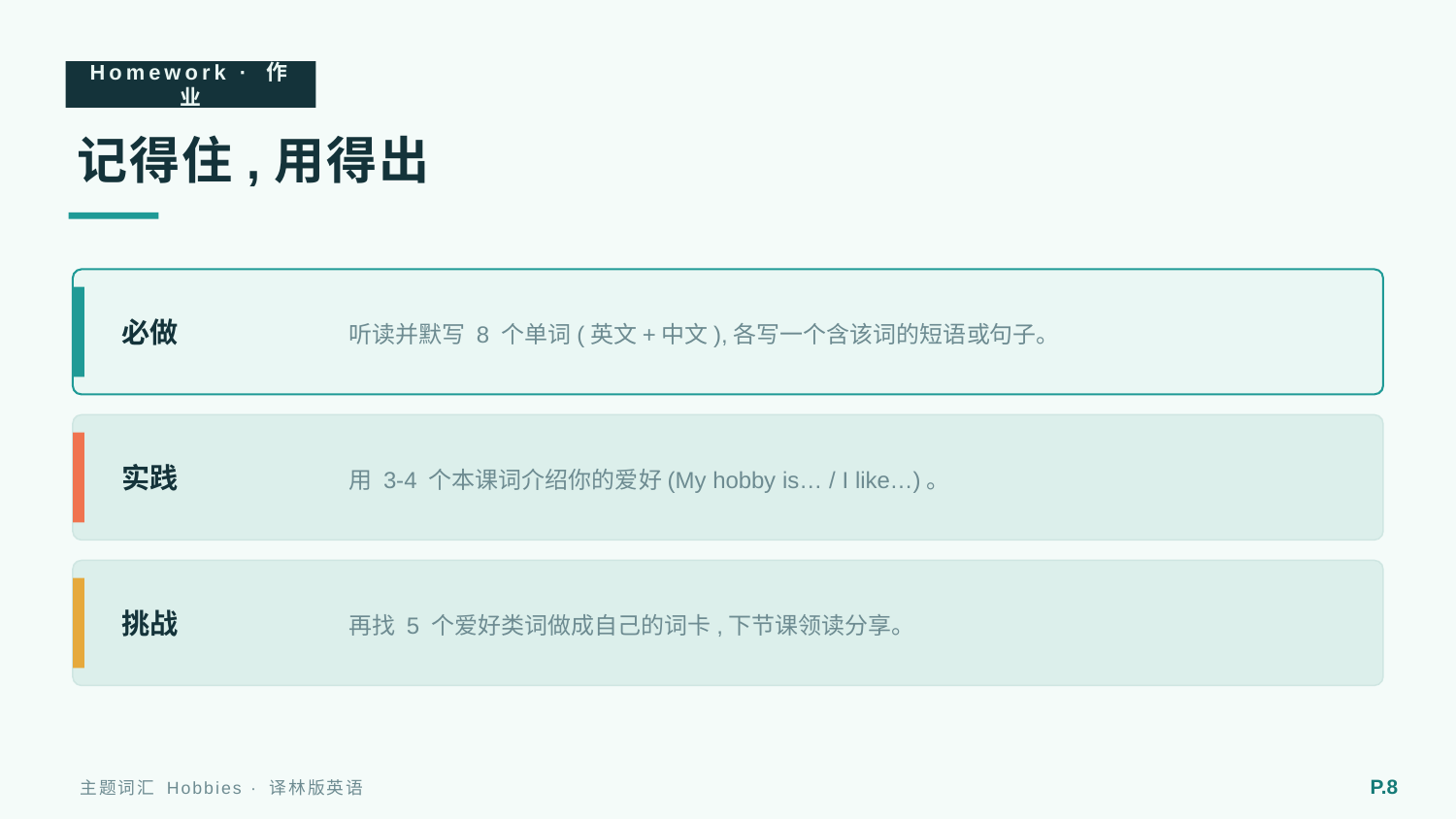

Homework · 作业

记得住,用得出

听读并默写 8 个单词(英文+中文),各写一个含该词的短语或句子。
必做

用 3-4 个本课词介绍你的爱好(My hobby is… / I like…)。
实践

再找 5 个爱好类词做成自己的词卡,下节课领读分享。
挑战

P.8
主题词汇 Hobbies · 译林版英语